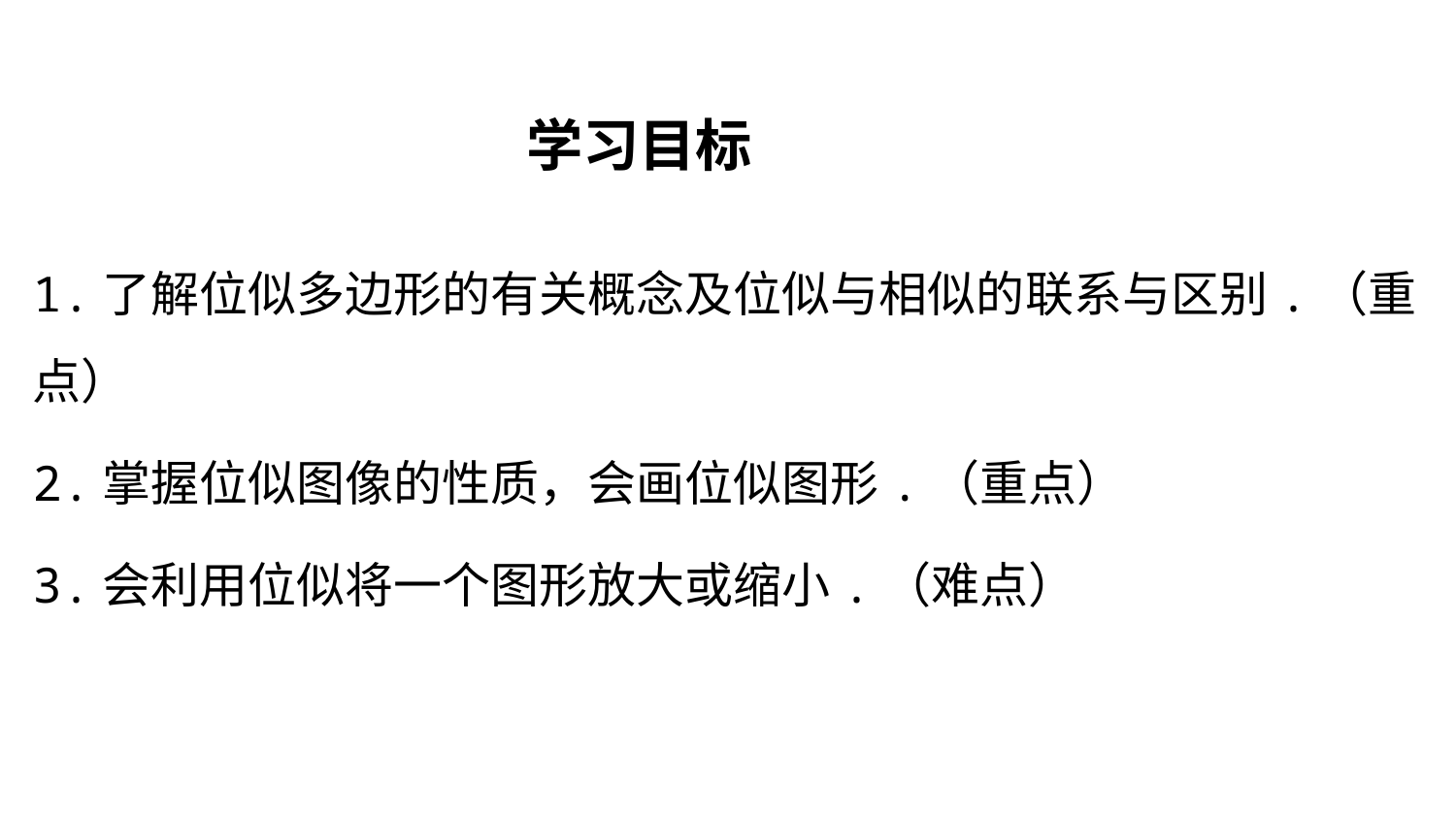

学习目标
1.了解位似多边形的有关概念及位似与相似的联系与区别.（重点）
2.掌握位似图像的性质，会画位似图形.（重点）
3.会利用位似将一个图形放大或缩小.（难点）